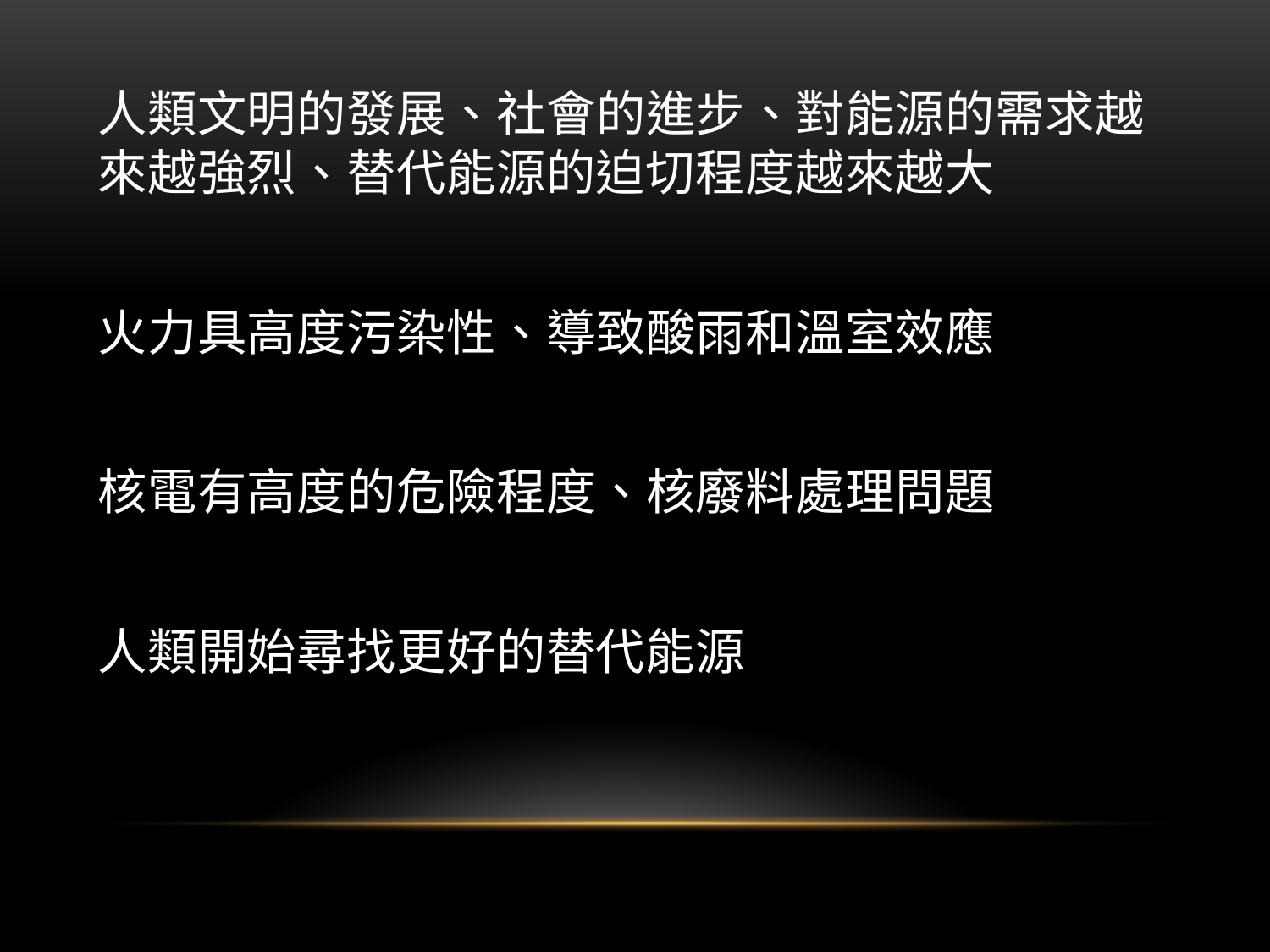

人類文明的發展、社會的進步、對能源的需求越來越強烈、替代能源的迫切程度越來越大

火力具高度污染性、導致酸雨和溫室效應

核電有高度的危險程度、核廢料處理問題

人類開始尋找更好的替代能源